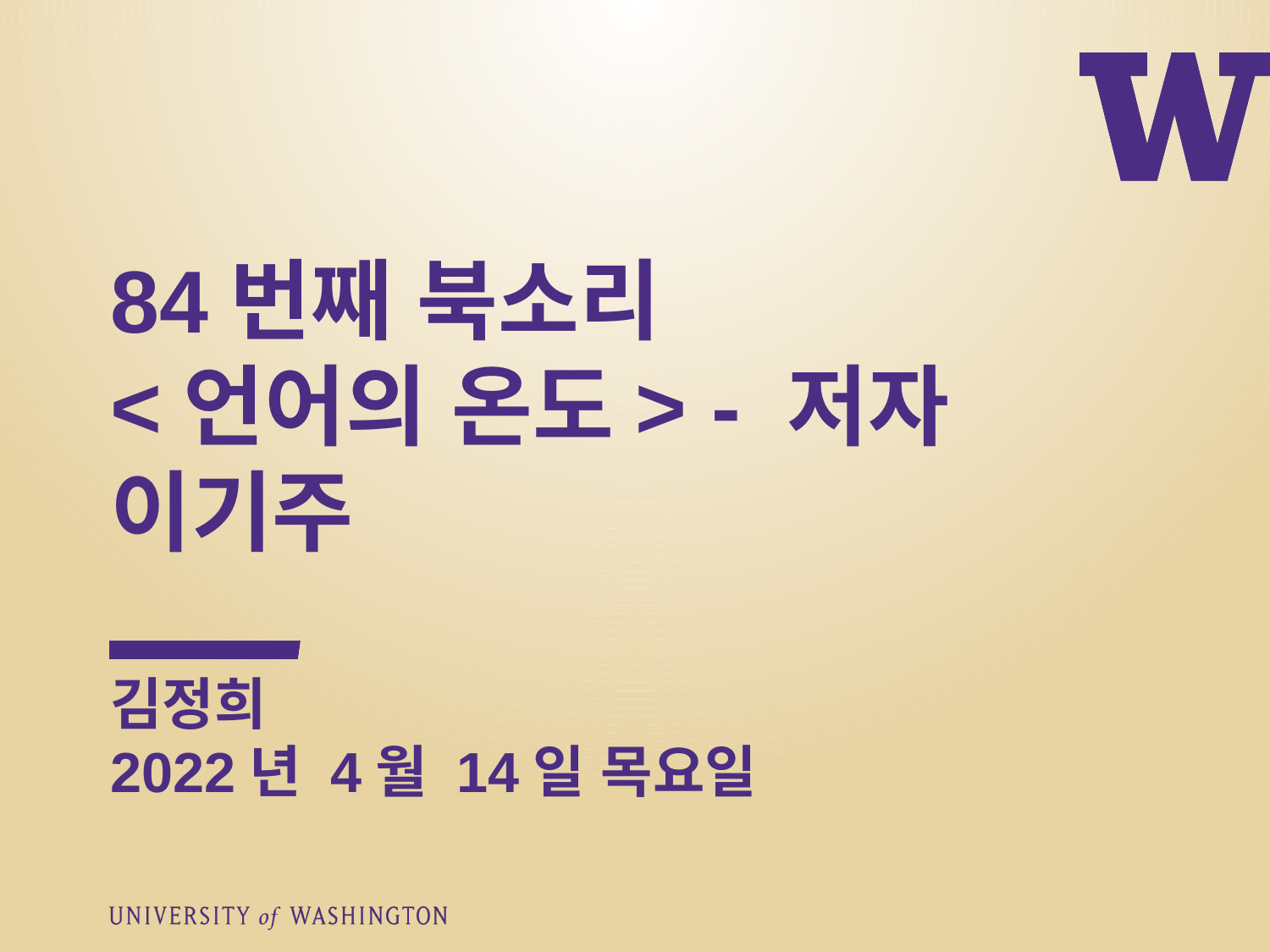

# 84번째 북소리 <언어의 온도> - 저자 이기주 김정희 2022년 4월 14일 목요일